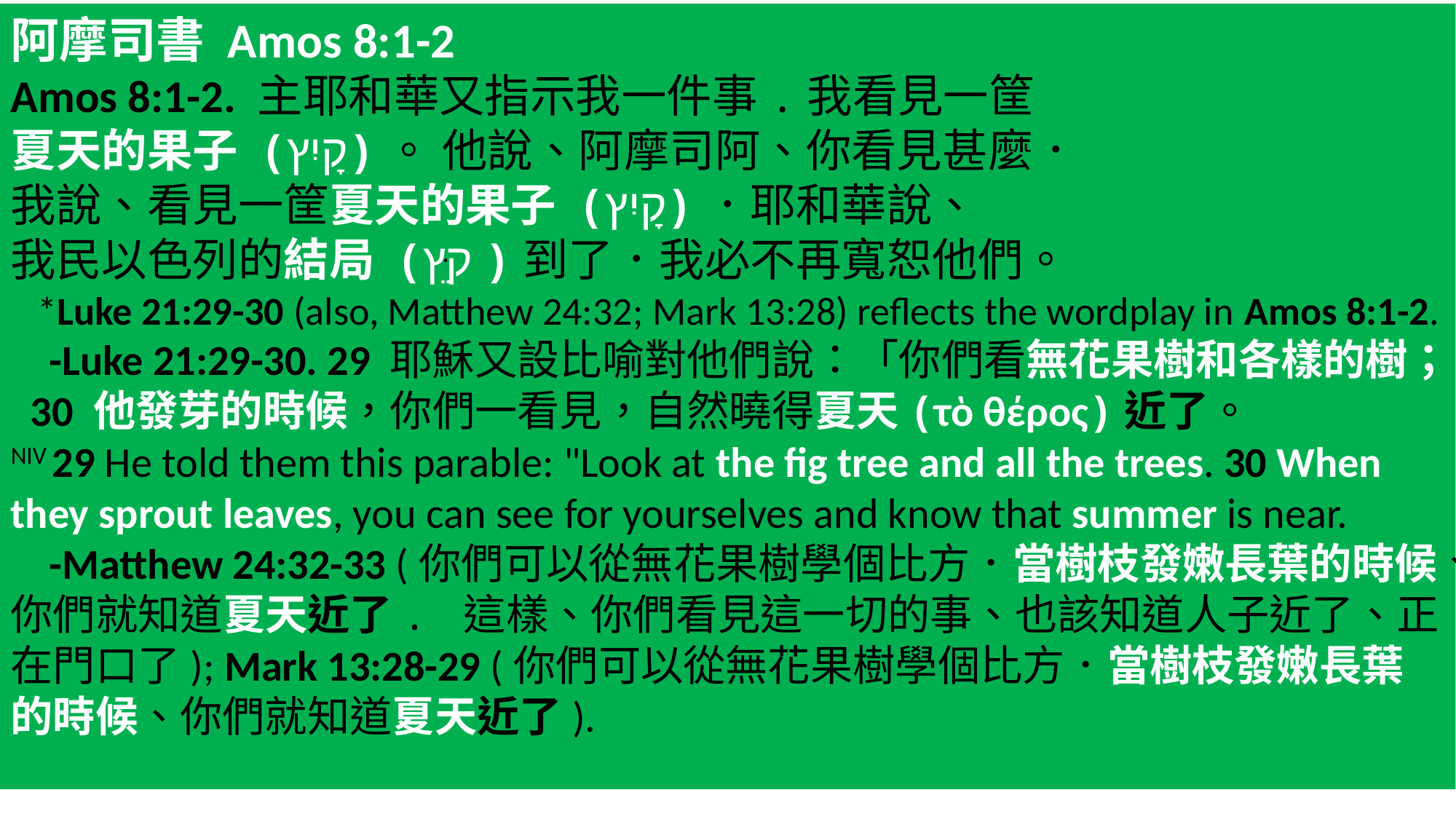

阿摩司書 Amos 8:1-2
Amos 8:1-2. 主耶和華又指示我一件事.我看見一筐
夏天的果子 (קָיִץ)。 他說、阿摩司阿、你看見甚麼．
我說、看見一筐夏天的果子 (קָיִץ)．耶和華說、
我民以色列的結局 (קֵּץ )到了．我必不再寬恕他們。
   *Luke 21:29-30 (also, Matthew 24:32; Mark 13:28) reflects the wordplay in Amos 8:1-2.
    -Luke 21:29-30. 29 耶穌又設比喻對他們說：「你們看無花果樹和各樣的樹； 30 他發芽的時候，你們一看見，自然曉得夏天(τὸ θέρος)近了。
NIV 29 He told them this parable: "Look at the fig tree and all the trees. 30 When they sprout leaves, you can see for yourselves and know that summer is near.
    -Matthew 24:32-33 (你們可以從無花果樹學個比方．當樹枝發嫩長葉的時候、你們就知道夏天近了. 這樣、你們看見這一切的事、也該知道人子近了、正在門口了); Mark 13:28-29 (你們可以從無花果樹學個比方．當樹枝發嫩長葉的時候、你們就知道夏天近了).